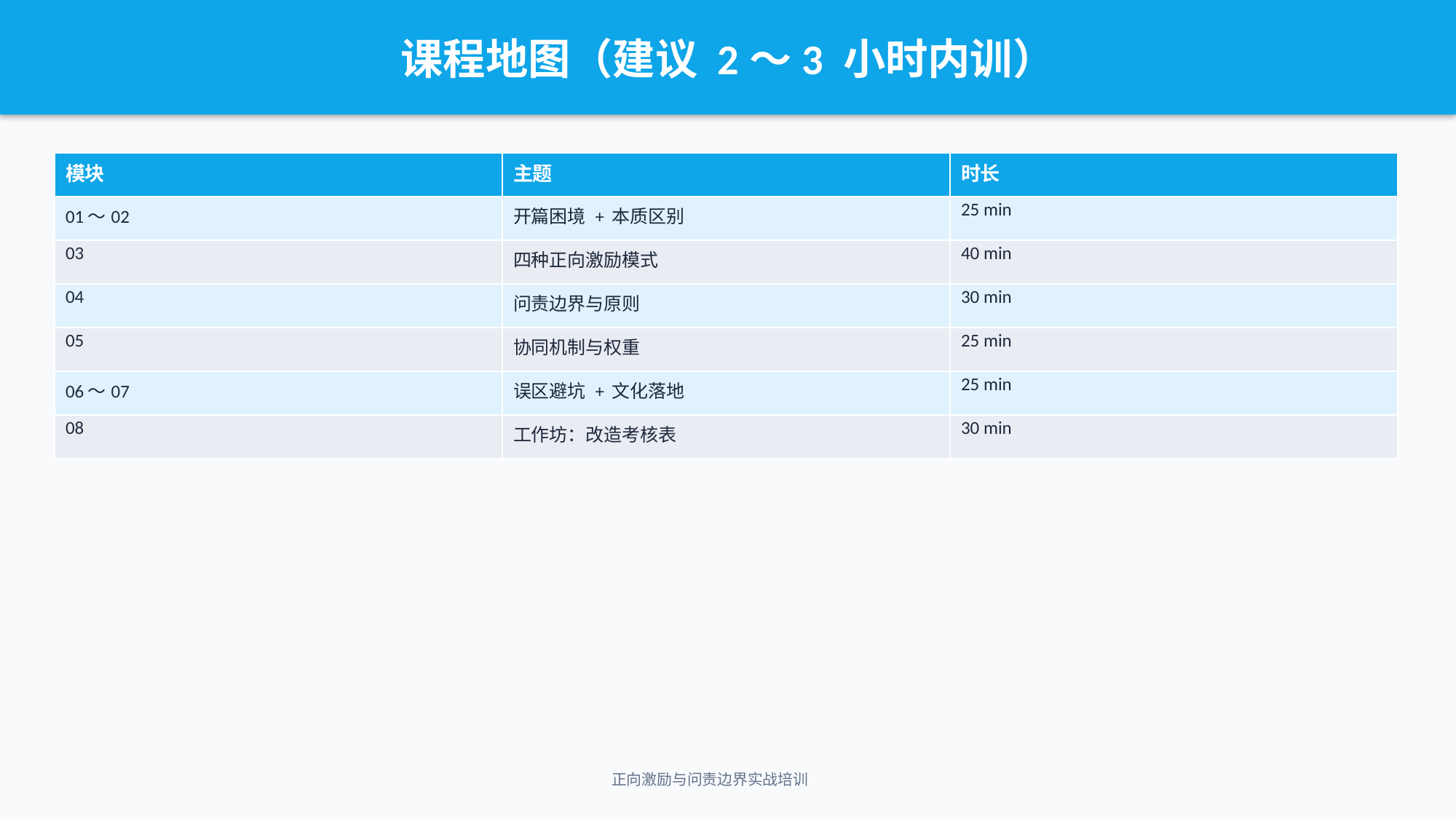

课程地图（建议 2～3 小时内训）
| 模块 | 主题 | 时长 |
| --- | --- | --- |
| 01～02 | 开篇困境 + 本质区别 | 25 min |
| 03 | 四种正向激励模式 | 40 min |
| 04 | 问责边界与原则 | 30 min |
| 05 | 协同机制与权重 | 25 min |
| 06～07 | 误区避坑 + 文化落地 | 25 min |
| 08 | 工作坊：改造考核表 | 30 min |
正向激励与问责边界实战培训